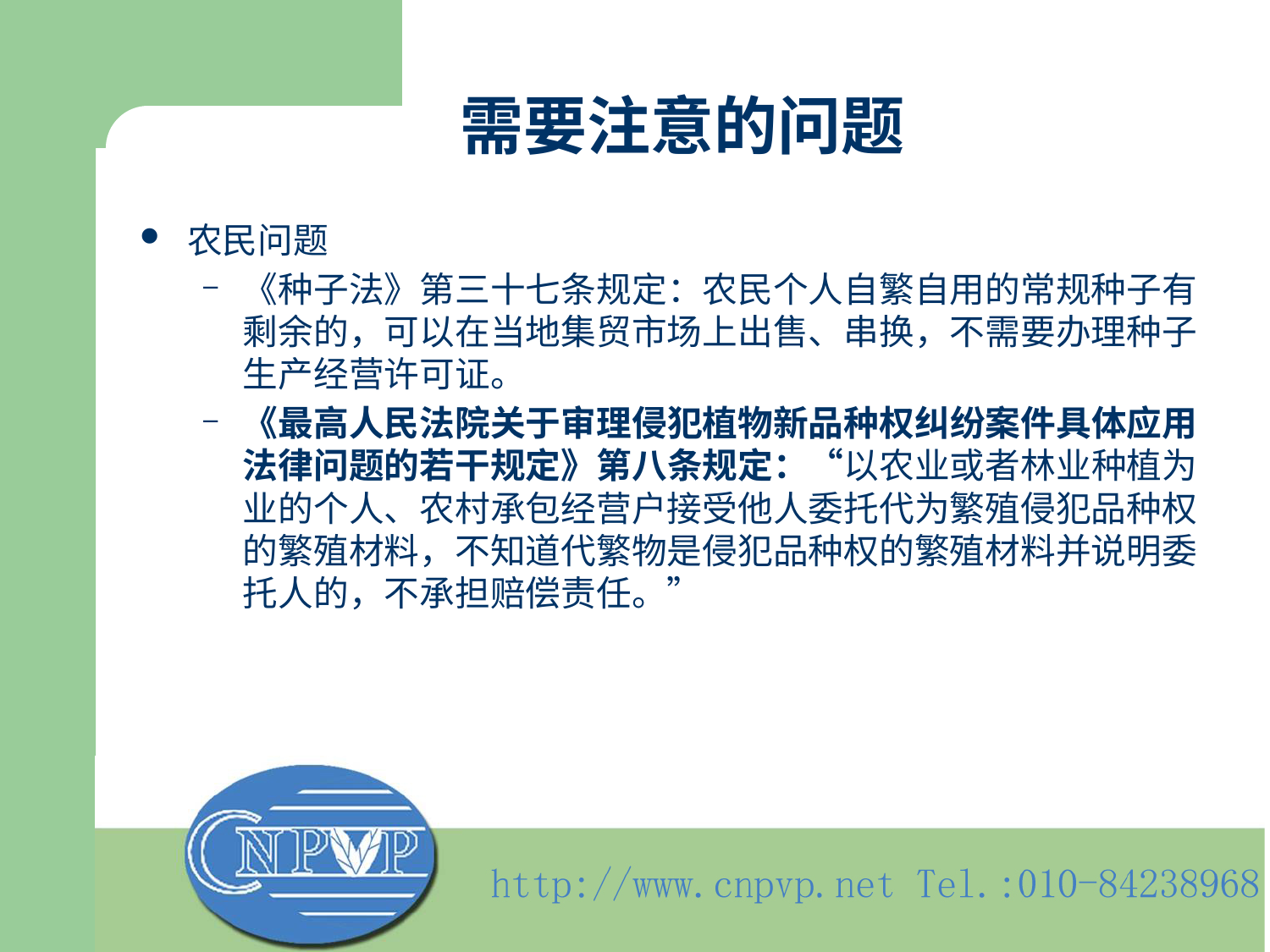

# 需要注意的问题
农民问题
《种子法》第三十七条规定：农民个人自繁自用的常规种子有剩余的，可以在当地集贸市场上出售、串换，不需要办理种子生产经营许可证。
《最高人民法院关于审理侵犯植物新品种权纠纷案件具体应用法律问题的若干规定》第八条规定：“以农业或者林业种植为业的个人、农村承包经营户接受他人委托代为繁殖侵犯品种权的繁殖材料，不知道代繁物是侵犯品种权的繁殖材料并说明委托人的，不承担赔偿责任。”